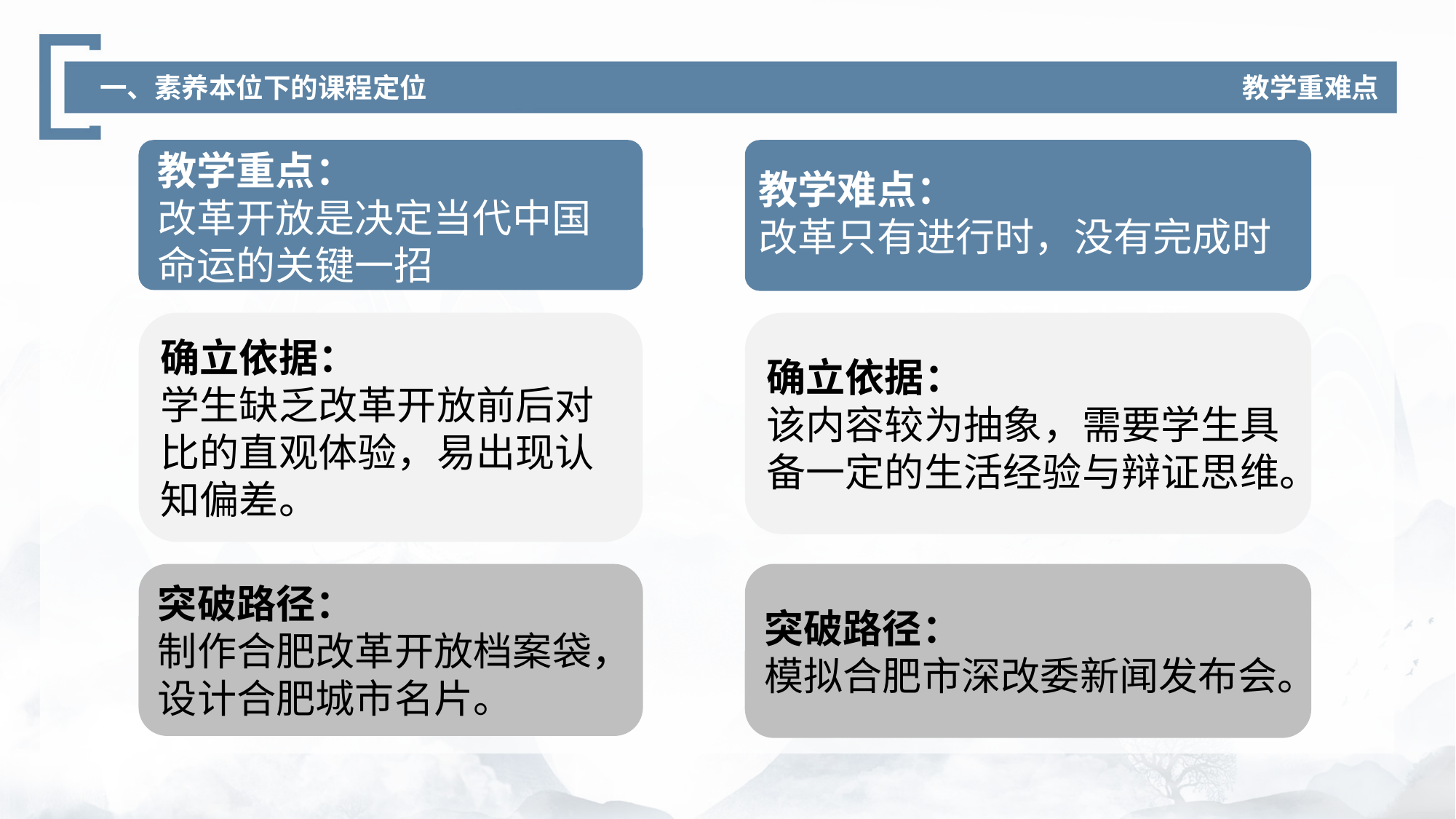

教学重难点
一、素养本位下的课程定位
教学难点：
改革只有进行时，没有完成时

教学重点：
改革开放是决定当代中国命运的关键一招

点击添加标题
确立依据：
学生缺乏改革开放前后对比的直观体验，易出现认知偏差。
确立依据：
该内容较为抽象，需要学生具备一定的生活经验与辩证思维。
突破路径：
制作合肥改革开放档案袋，设计合肥城市名片。
突破路径：
模拟合肥市深改委新闻发布会。